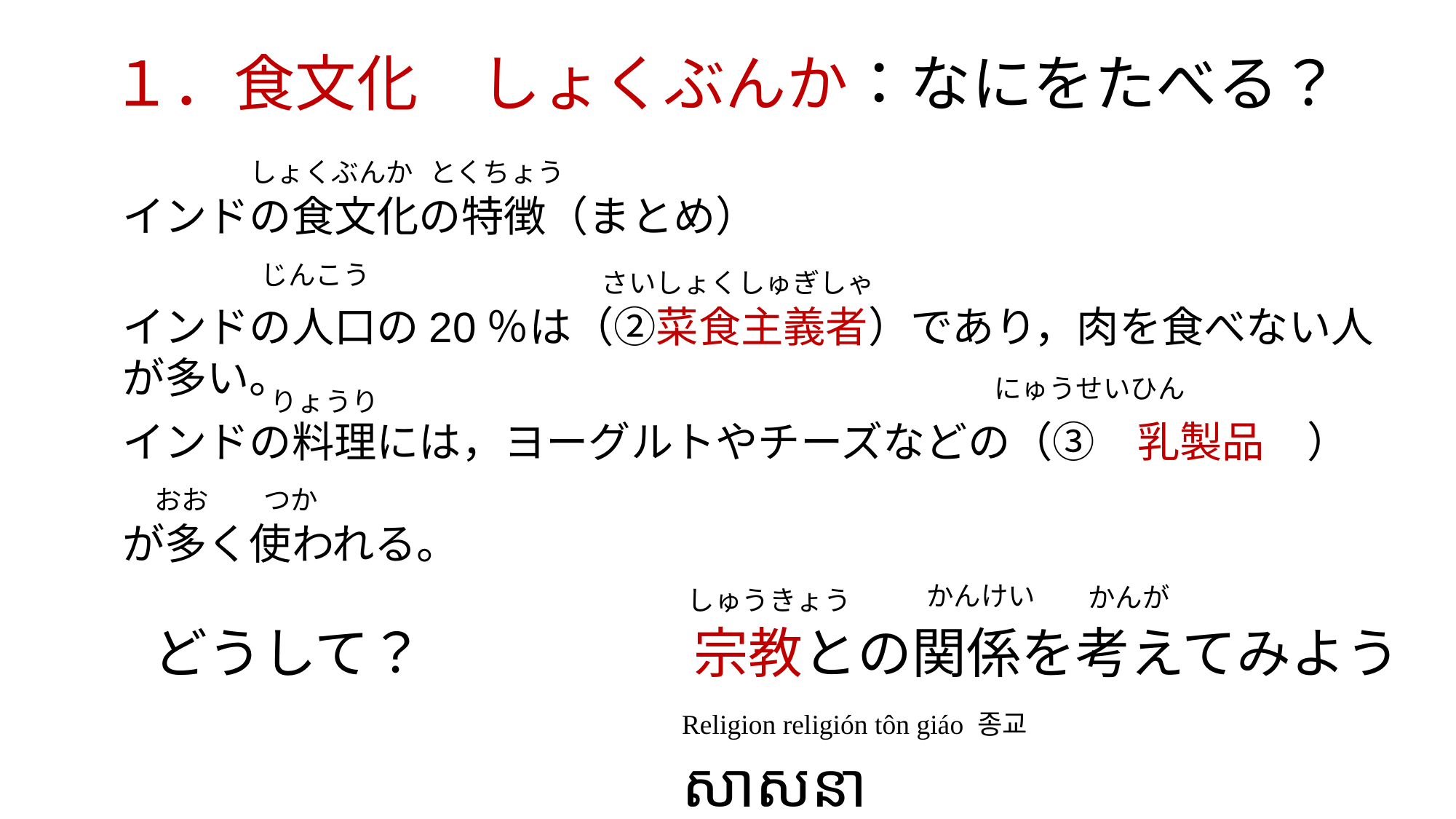

# １．食文化　しょくぶんか：なにをたべる？
しょくぶんか
とくちょう
インドの食文化の特徴（まとめ）
じんこう
さいしょくしゅぎしゃ
インドの人口の20％は（②菜食主義者）であり，肉を食べない人が多い。
にゅうせいひん
りょうり
インドの料理には，ヨーグルトやチーズなどの（③　乳製品　）

が多く使われる。
おお　　つか
かんけい
かんが
しゅうきょう
宗教との関係を考えてみよう
Religion religión tôn giáo 종교 សាសនា
どうして？